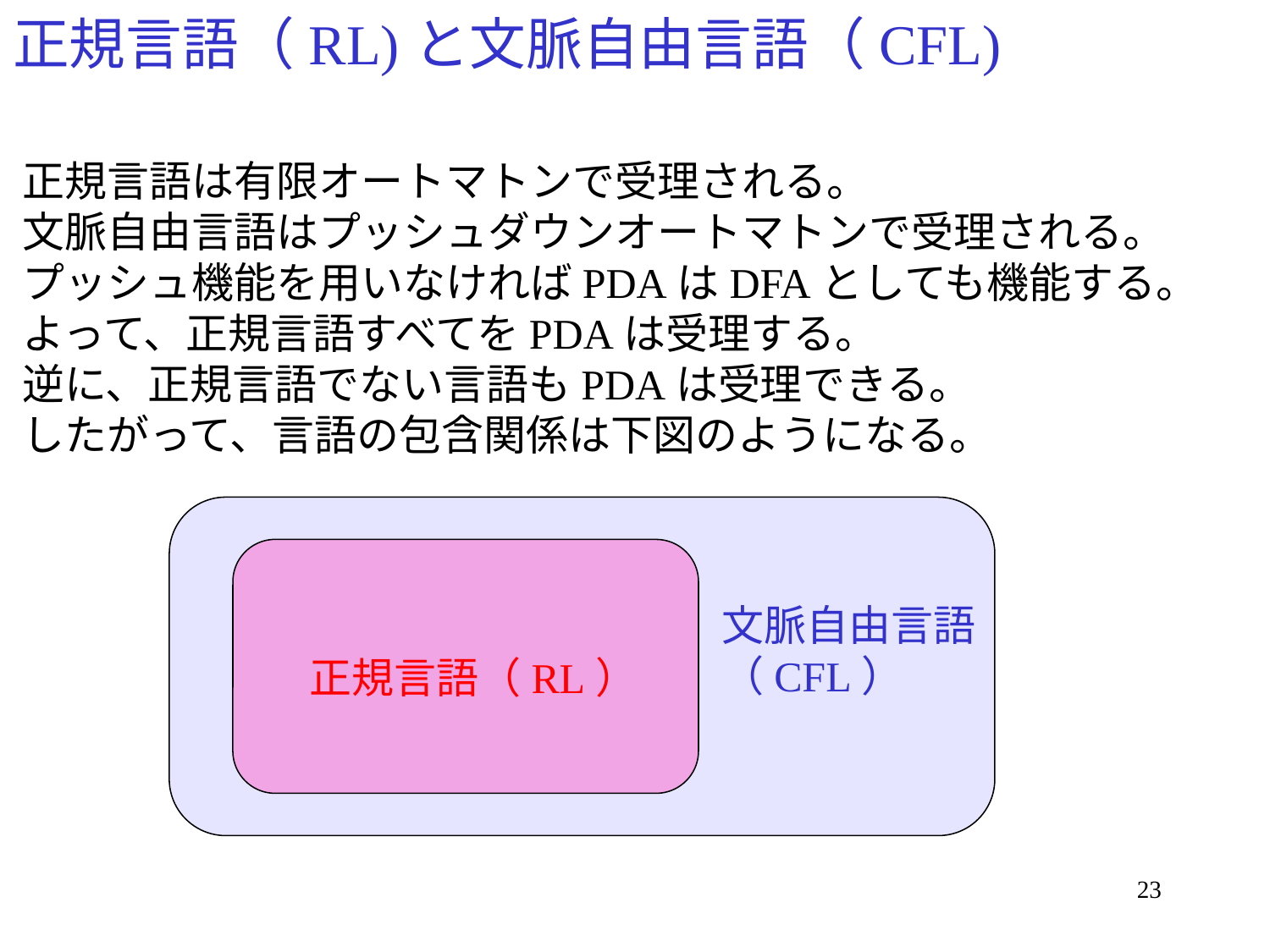

# 正規言語（RL)と文脈自由言語（CFL)
正規言語は有限オートマトンで受理される。
文脈自由言語はプッシュダウンオートマトンで受理される。
プッシュ機能を用いなければPDAはDFAとしても機能する。
よって、正規言語すべてをPDAは受理する。
逆に、正規言語でない言語もPDAは受理できる。
したがって、言語の包含関係は下図のようになる。

文脈自由言語
（CFL）
正規言語（RL）
23